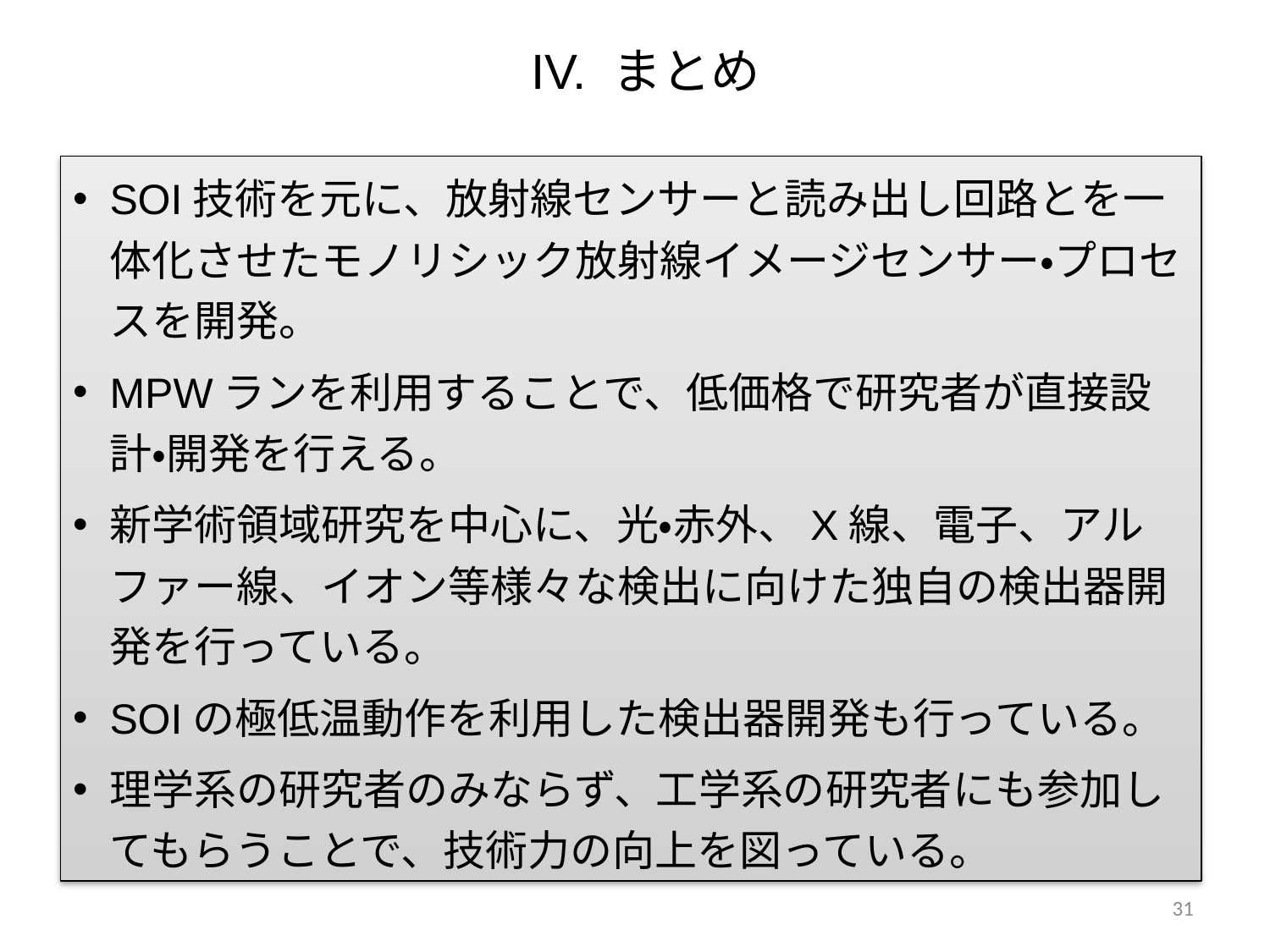

IV. まとめ
SOI技術を元に、放射線センサーと読み出し回路とを一体化させたモノリシック放射線イメージセンサー・プロセスを開発。
MPWランを利用することで、低価格で研究者が直接設計・開発を行える。
新学術領域研究を中心に、光・赤外、X線、電子、アルファー線、イオン等様々な検出に向けた独自の検出器開発を行っている。
SOIの極低温動作を利用した検出器開発も行っている。
理学系の研究者のみならず、工学系の研究者にも参加してもらうことで、技術力の向上を図っている。
31